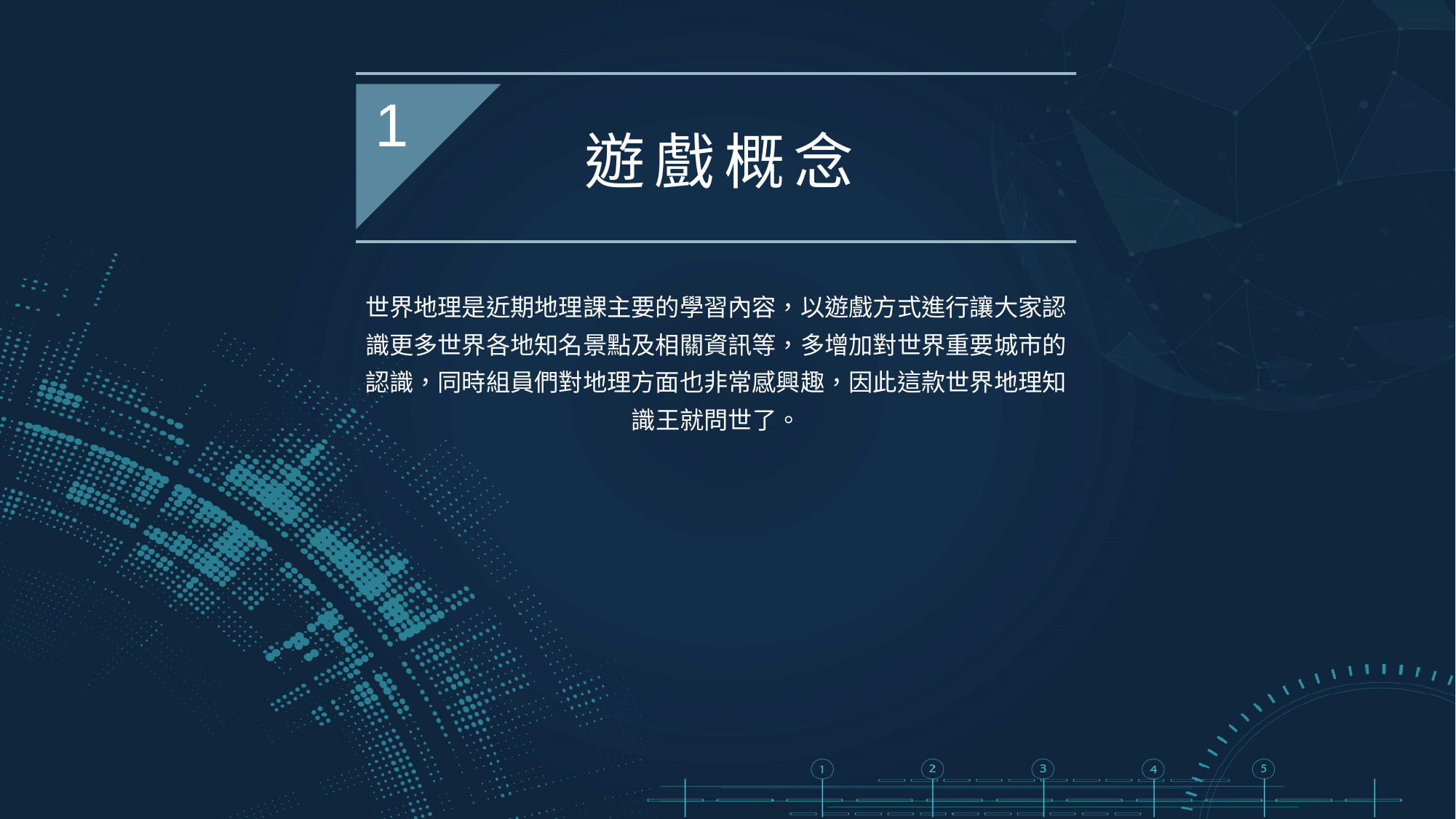

遊戲概念

1
世界地理是近期地理課主要的學習內容，以遊戲方式進行讓大家認識更多世界各地知名景點及相關資訊等，多增加對世界重要城市的認識，同時組員們對地理方面也非常感興趣，因此這款世界地理知識王就問世了。